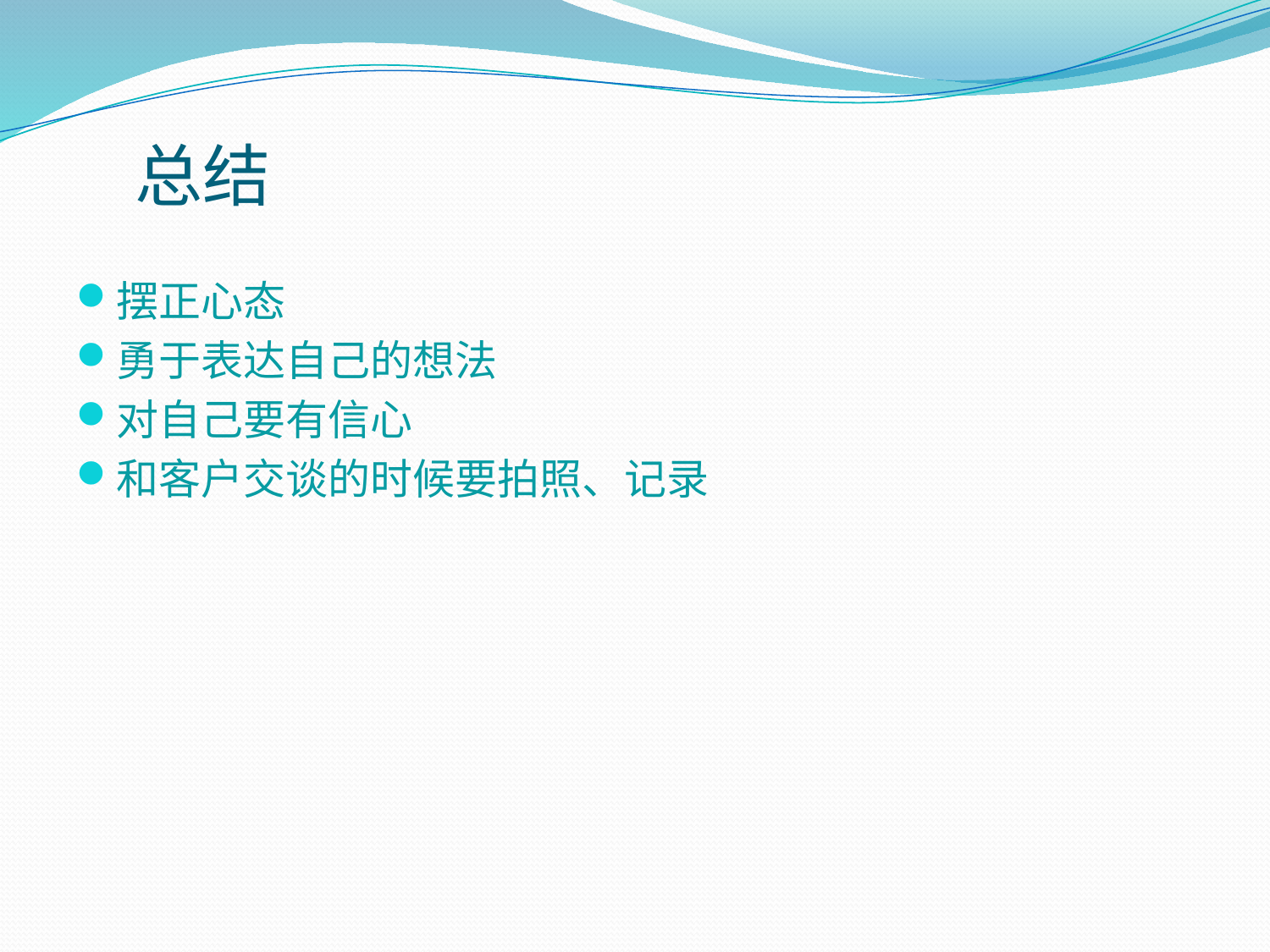

# 总结
摆正心态
勇于表达自己的想法
对自己要有信心
和客户交谈的时候要拍照、记录